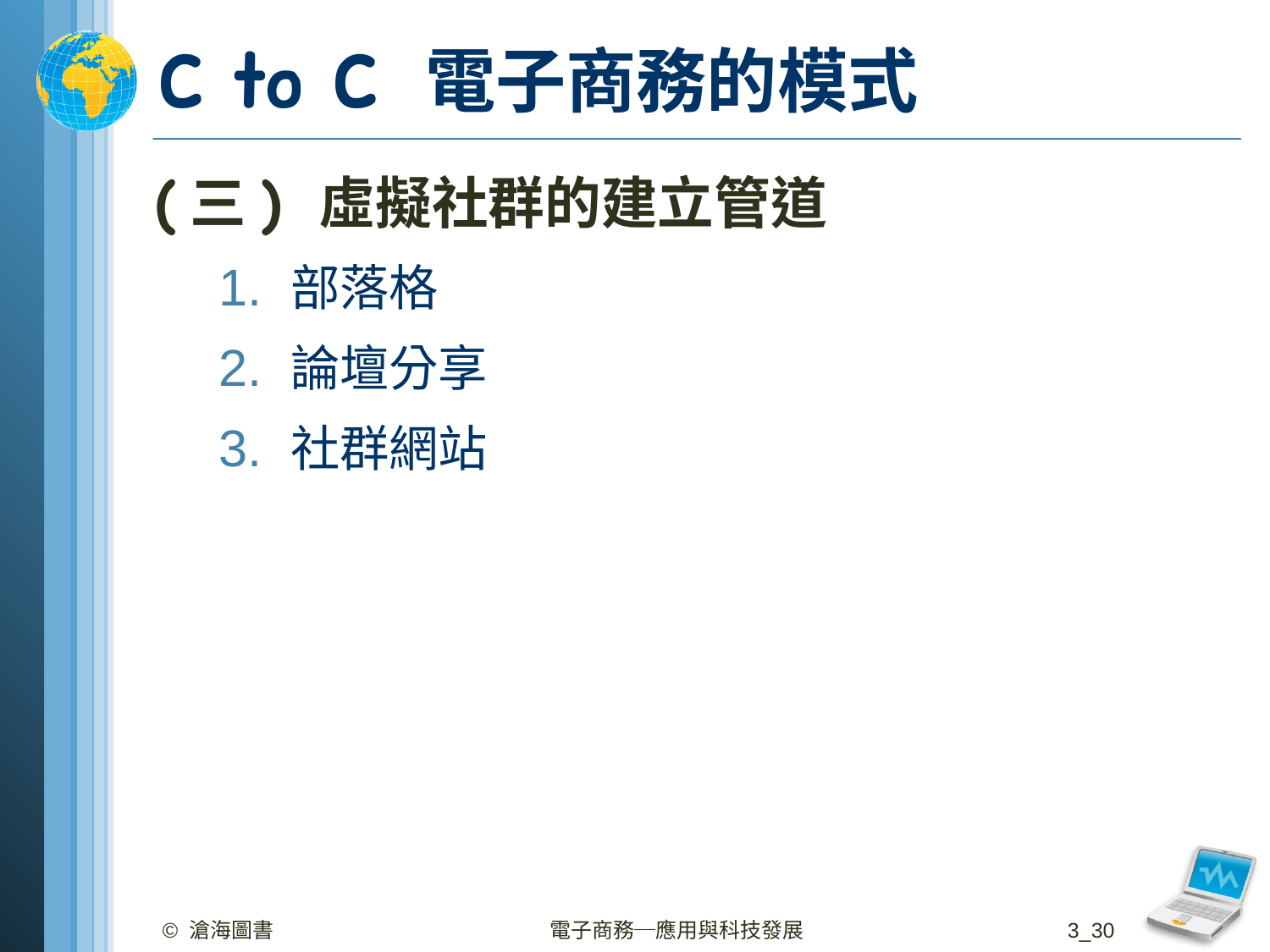

# C to C 電子商務的模式
(三) 虛擬社群的建立管道
部落格
論壇分享
社群網站
© 滄海圖書
電子商務─應用與科技發展
3_30